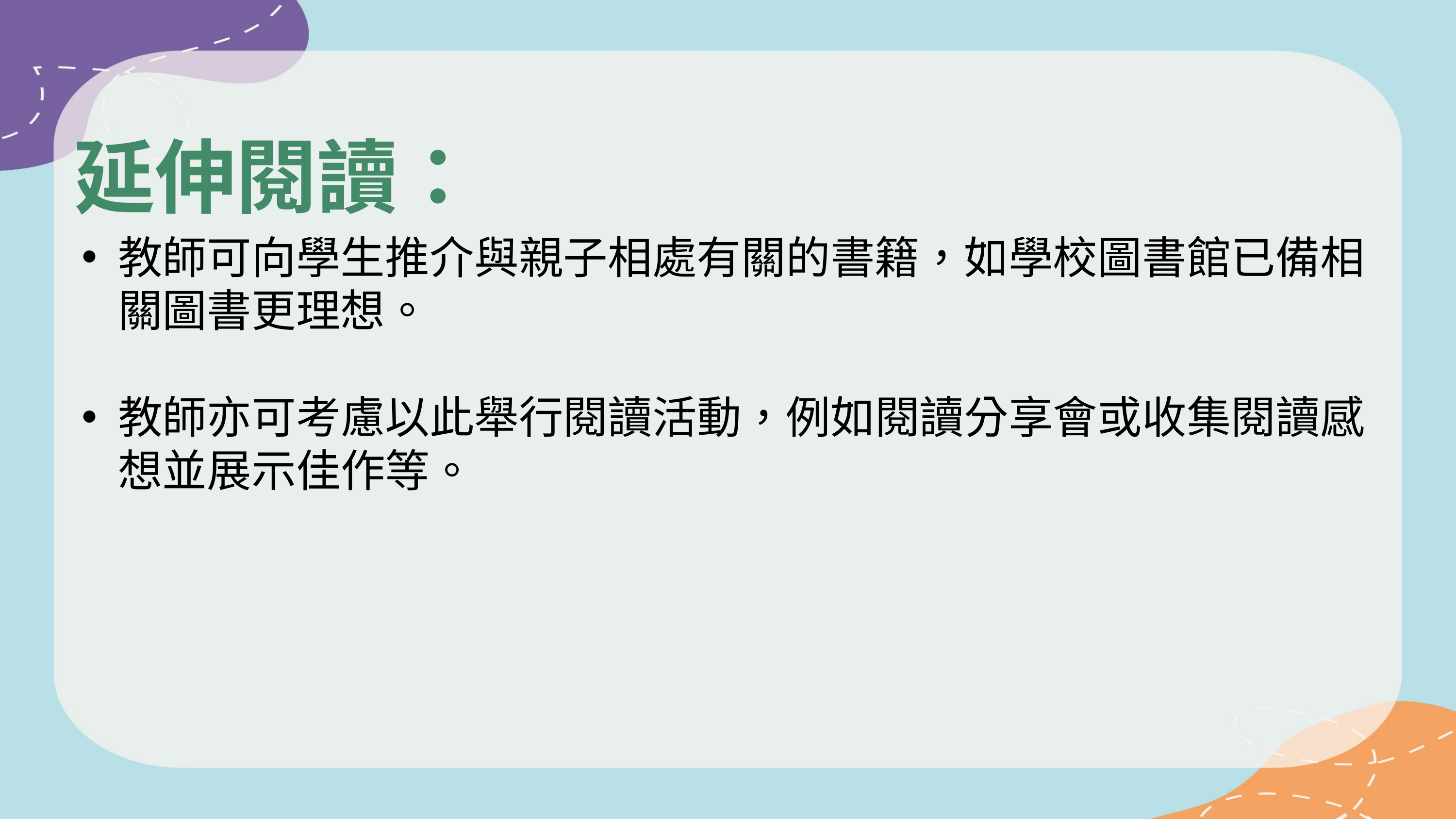

延伸閱讀：
教師可向學生推介與親子相處有關的書籍，如學校圖書館已備相關圖書更理想。

教師亦可考慮以此舉行閱讀活動，例如閱讀分享會或收集閱讀感想並展示佳作等。